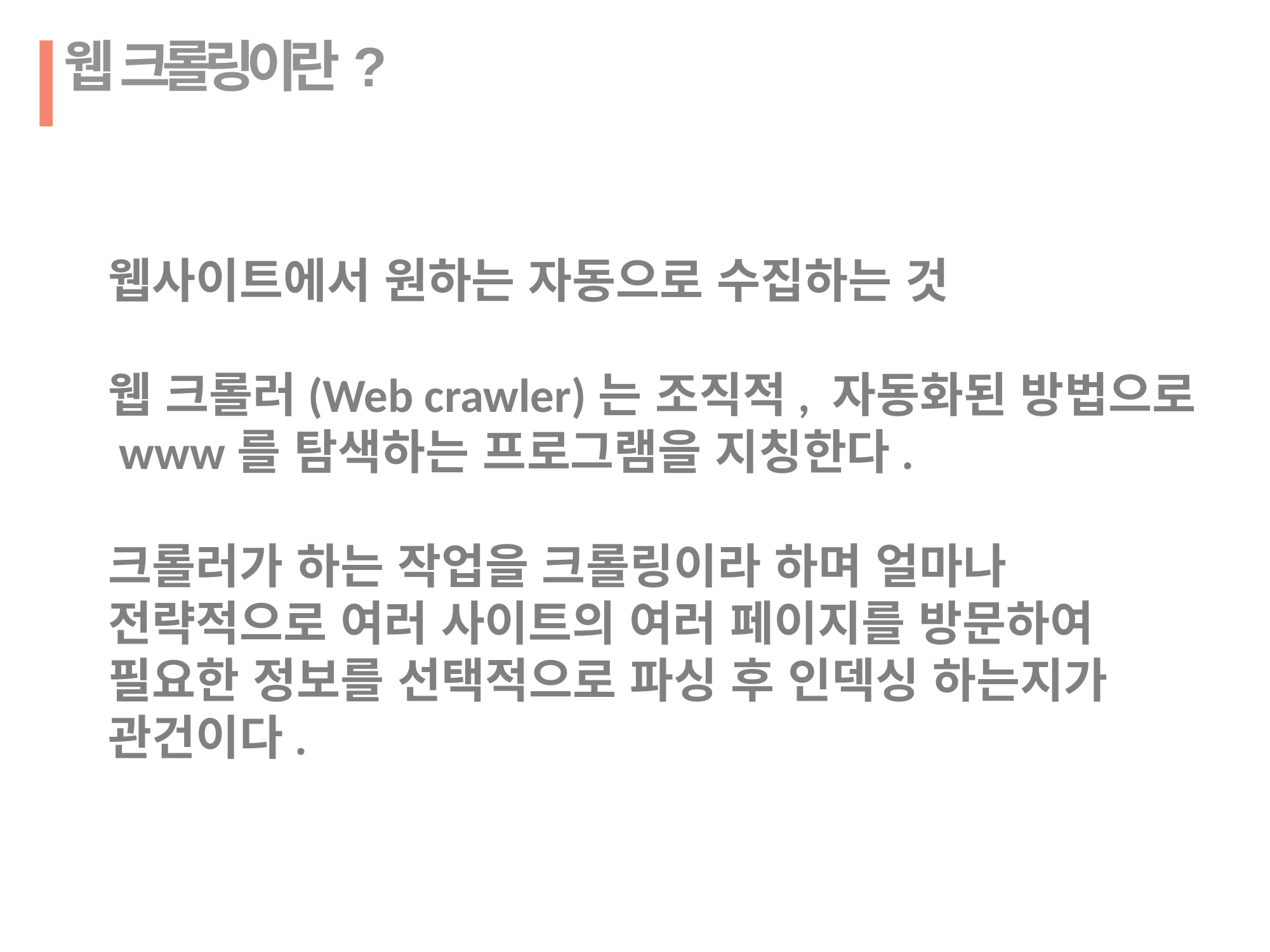

# 웹  크롤링이란?

웹사이트에서 원하는 자동으로 수집하는 것

웹 크롤러(Web crawler)는 조직적, 자동화된 방법으로
 www를 탐색하는 프로그램을 지칭한다.

크롤러가 하는 작업을 크롤링이라 하며 얼마나
전략적으로 여러 사이트의 여러 페이지를 방문하여
필요한 정보를 선택적으로 파싱 후 인덱싱 하는지가
관건이다.